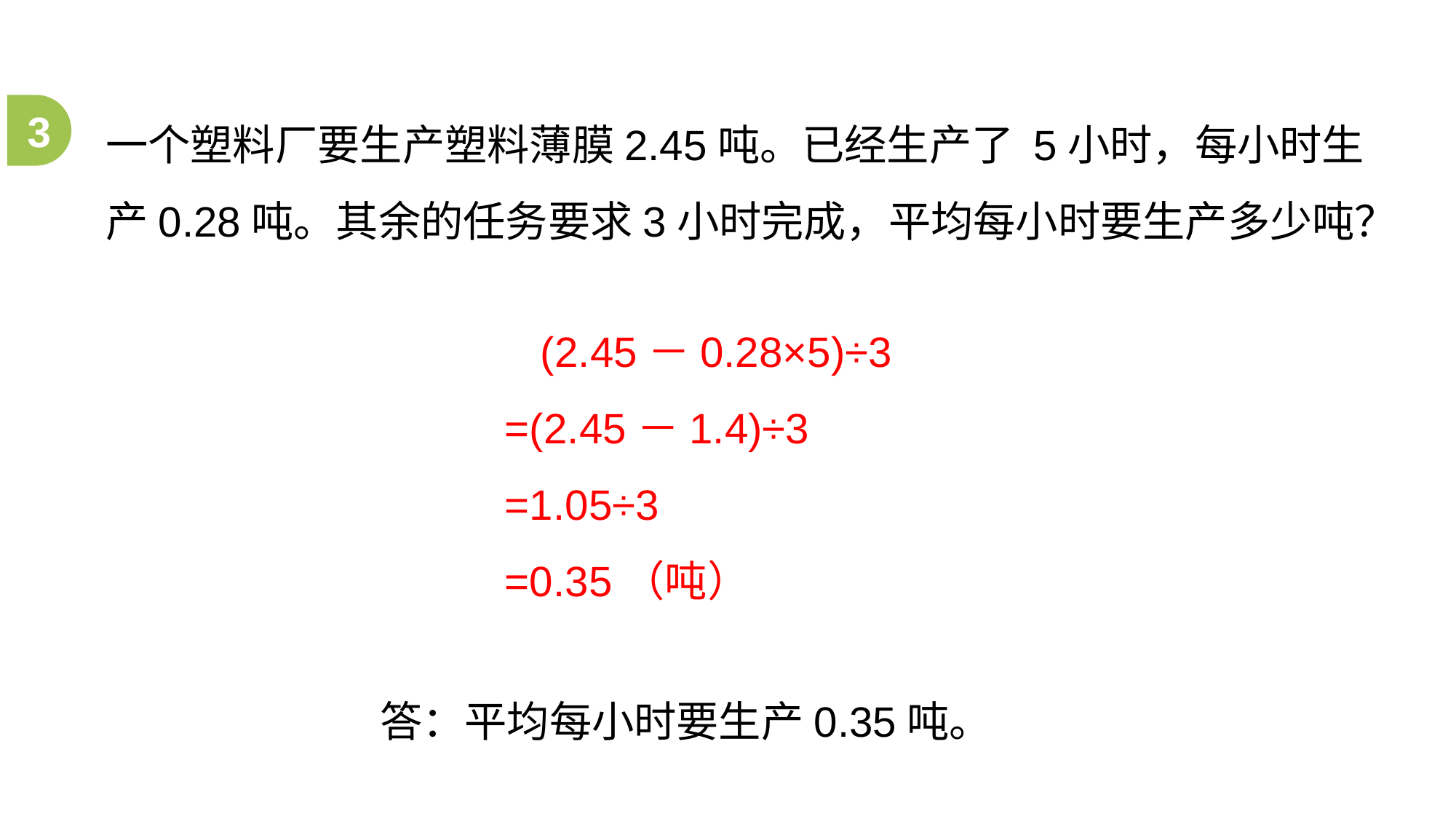

一个塑料厂要生产塑料薄膜2.45吨。已经生产了 5小时，每小时生产0.28吨。其余的任务要求3小时完成，平均每小时要生产多少吨？
3
   (2.45－0.28×5)÷3
=(2.45－1.4)÷3
=1.05÷3
=0.35（吨）
答：平均每小时要生产0.35吨。